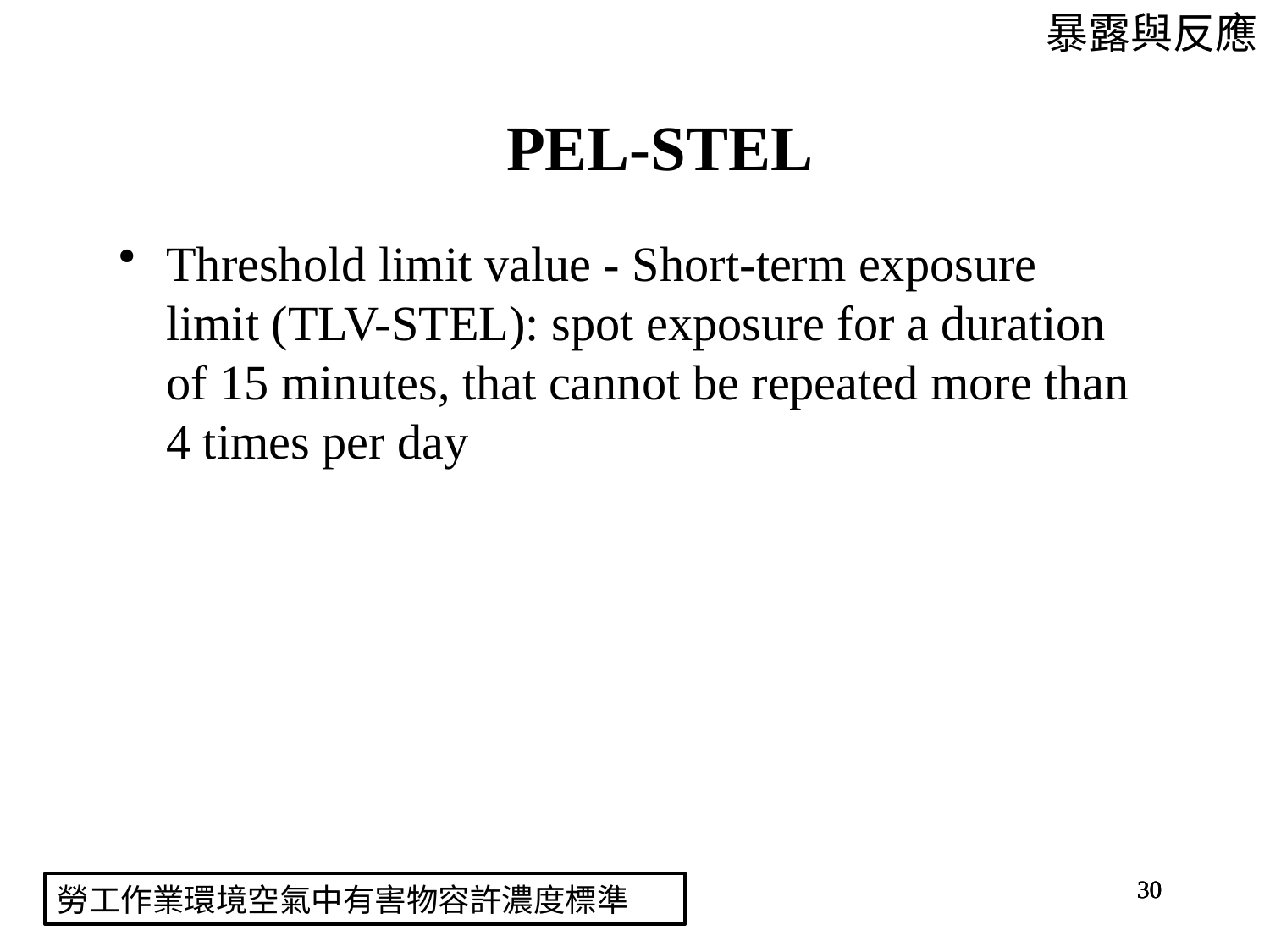

暴露與反應
PEL-STEL
Threshold limit value - Short-term exposure limit (TLV-STEL): spot exposure for a duration of 15 minutes, that cannot be repeated more than 4 times per day

30
30
30
30
勞工作業環境空氣中有害物容許濃度標準